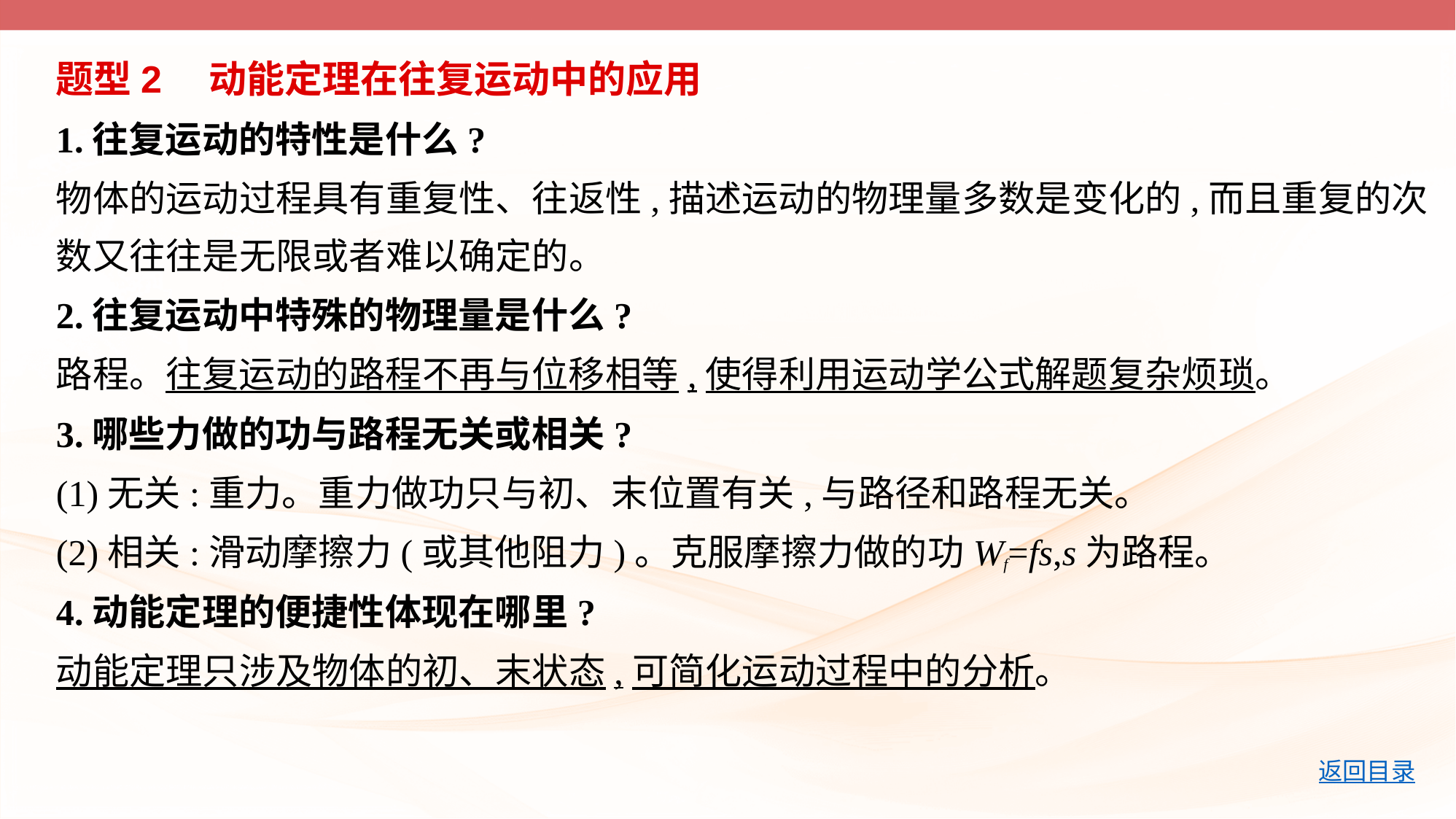

题型2　动能定理在往复运动中的应用
1.往复运动的特性是什么?
物体的运动过程具有重复性、往返性,描述运动的物理量多数是变化的,而且重复的次
数又往往是无限或者难以确定的。
2.往复运动中特殊的物理量是什么?
路程。往复运动的路程不再与位移相等,使得利用运动学公式解题复杂烦琐。
3.哪些力做的功与路程无关或相关?
(1)无关:重力。重力做功只与初、末位置有关,与路径和路程无关。
(2)相关:滑动摩擦力(或其他阻力)。克服摩擦力做的功Wf=fs,s为路程。
4.动能定理的便捷性体现在哪里?
动能定理只涉及物体的初、末状态,可简化运动过程中的分析。